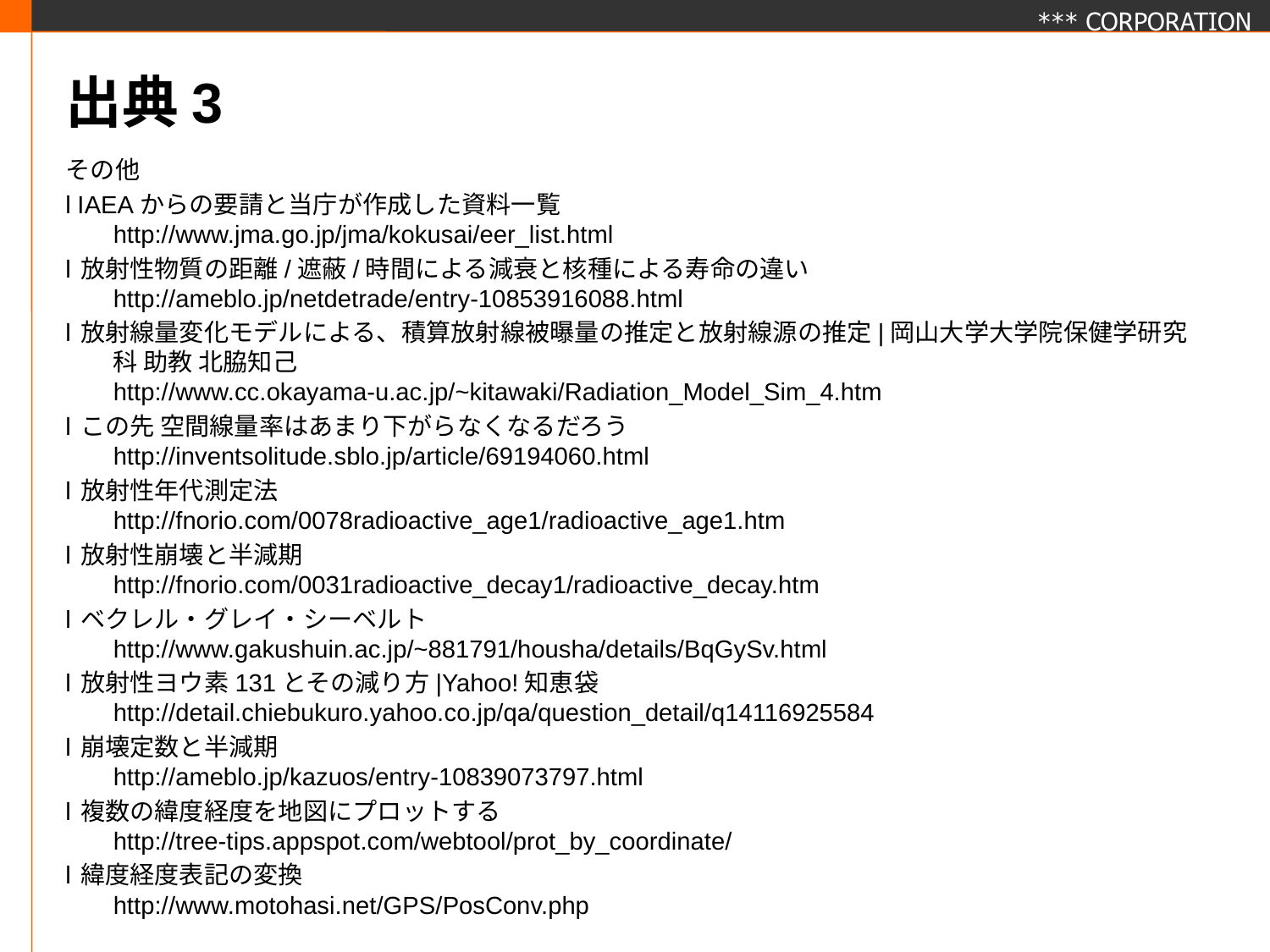

# 出典3
その他
l  IAEAからの要請と当庁が作成した資料一覧
http://www.jma.go.jp/jma/kokusai/eer_list.html
l  放射性物質の距離/遮蔽/時間による減衰と核種による寿命の違い
http://ameblo.jp/netdetrade/entry-10853916088.html
l  放射線量変化モデルによる、積算放射線被曝量の推定と放射線源の推定|岡山大学大学院保健学研究科 助教 北脇知己
http://www.cc.okayama-u.ac.jp/~kitawaki/Radiation_Model_Sim_4.htm
l  この先 空間線量率はあまり下がらなくなるだろう
http://inventsolitude.sblo.jp/article/69194060.html
l  放射性年代測定法
http://fnorio.com/0078radioactive_age1/radioactive_age1.htm
l  放射性崩壊と半減期
http://fnorio.com/0031radioactive_decay1/radioactive_decay.htm
l  ベクレル・グレイ・シーベルト
http://www.gakushuin.ac.jp/~881791/housha/details/BqGySv.html
l  放射性ヨウ素131とその減り方|Yahoo!知恵袋
http://detail.chiebukuro.yahoo.co.jp/qa/question_detail/q14116925584
l  崩壊定数と半減期
http://ameblo.jp/kazuos/entry-10839073797.html
l  複数の緯度経度を地図にプロットする
http://tree-tips.appspot.com/webtool/prot_by_coordinate/
l  緯度経度表記の変換
http://www.motohasi.net/GPS/PosConv.php